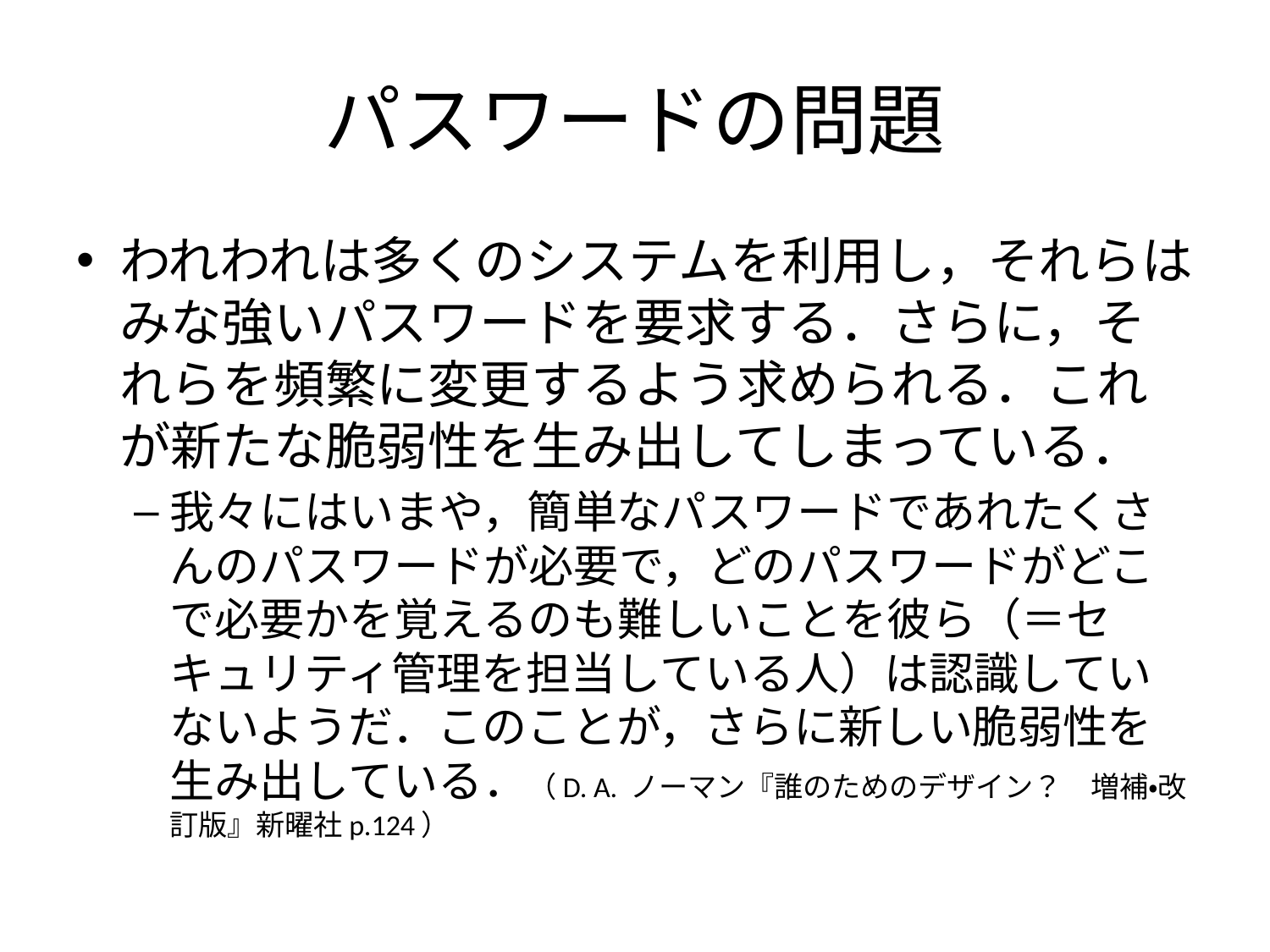

# パスワードの問題
われわれは多くのシステムを利用し，それらはみな強いパスワードを要求する．さらに，それらを頻繁に変更するよう求められる．これが新たな脆弱性を生み出してしまっている．
我々にはいまや，簡単なパスワードであれたくさんのパスワードが必要で，どのパスワードがどこで必要かを覚えるのも難しいことを彼ら（＝セキュリティ管理を担当している人）は認識していないようだ．このことが，さらに新しい脆弱性を生み出している．（D. A. ノーマン『誰のためのデザイン？　増補・改訂版』新曜社p.124）